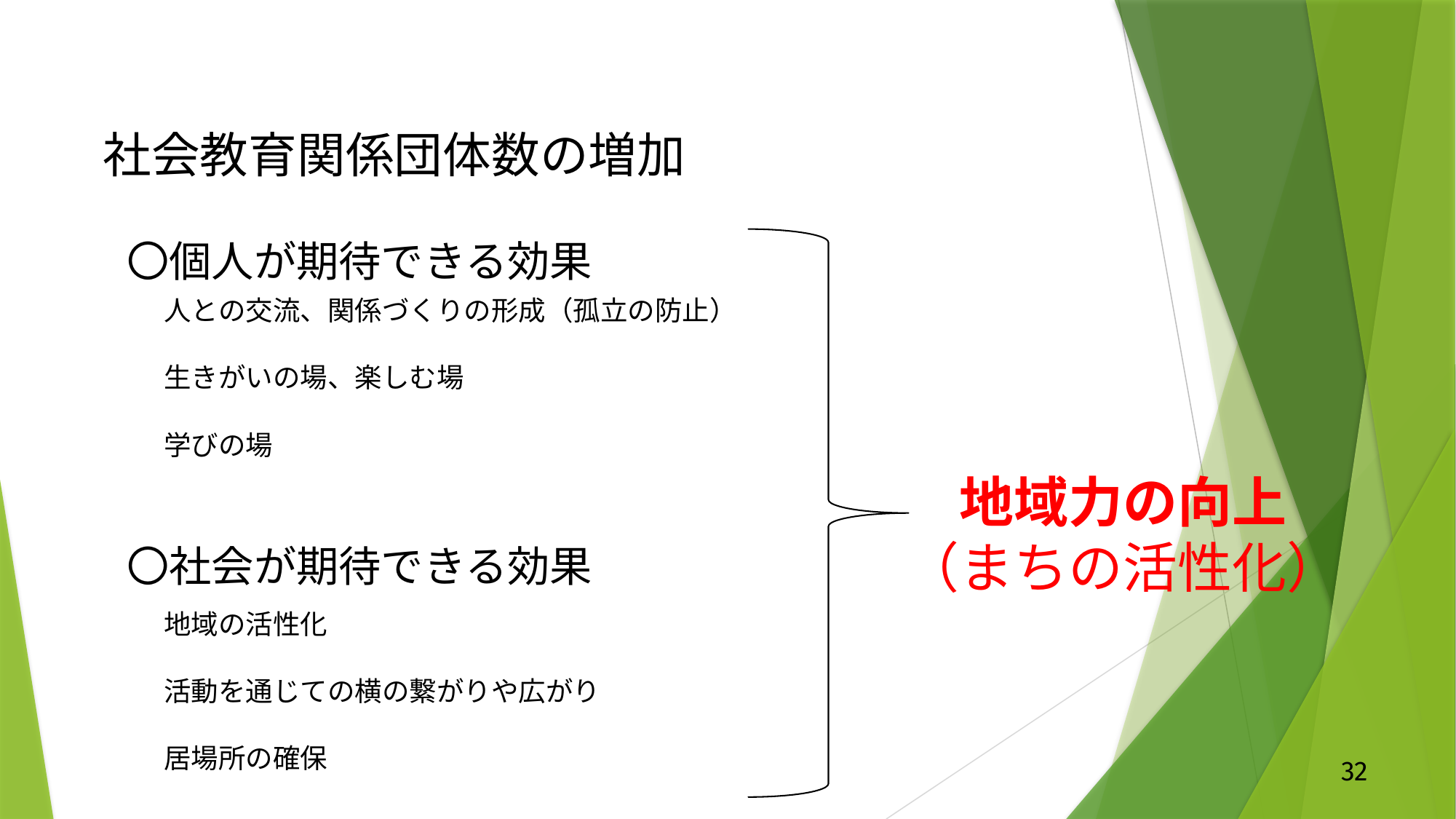

社会教育関係団体数の増加
〇個人が期待できる効果

人との交流、関係づくりの形成（孤立の防止）
生きがいの場、楽しむ場
学びの場
地域力の向上
（まちの活性化）
〇社会が期待できる効果
地域の活性化
活動を通じての横の繋がりや広がり
居場所の確保